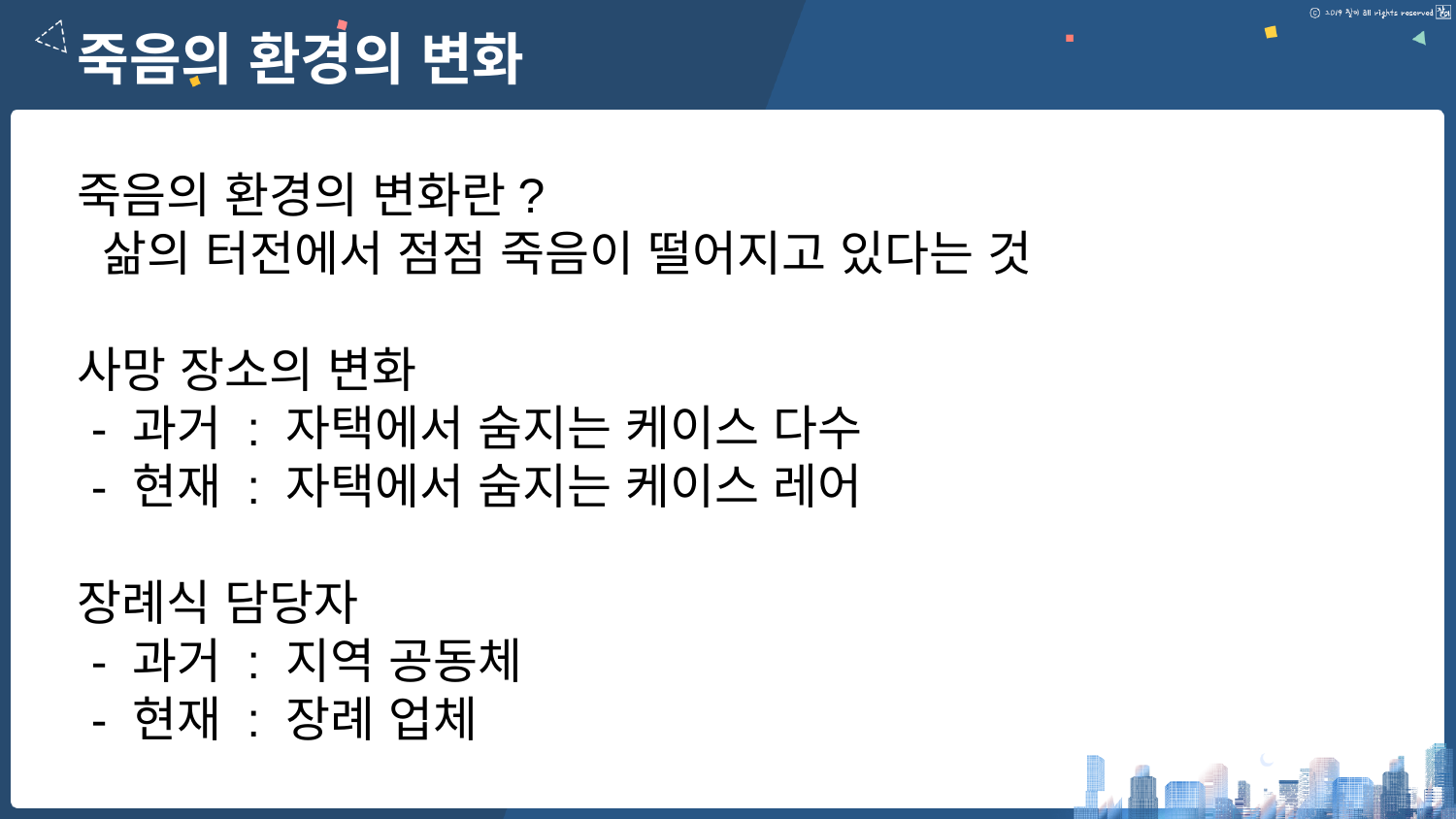

죽음의 환경의 변화
죽음의 환경의 변화란?
 삶의 터전에서 점점 죽음이 떨어지고 있다는 것

사망 장소의 변화
 - 과거 : 자택에서 숨지는 케이스 다수
 - 현재 : 자택에서 숨지는 케이스 레어

장례식 담당자
 - 과거 : 지역 공동체
 - 현재 : 장례 업체